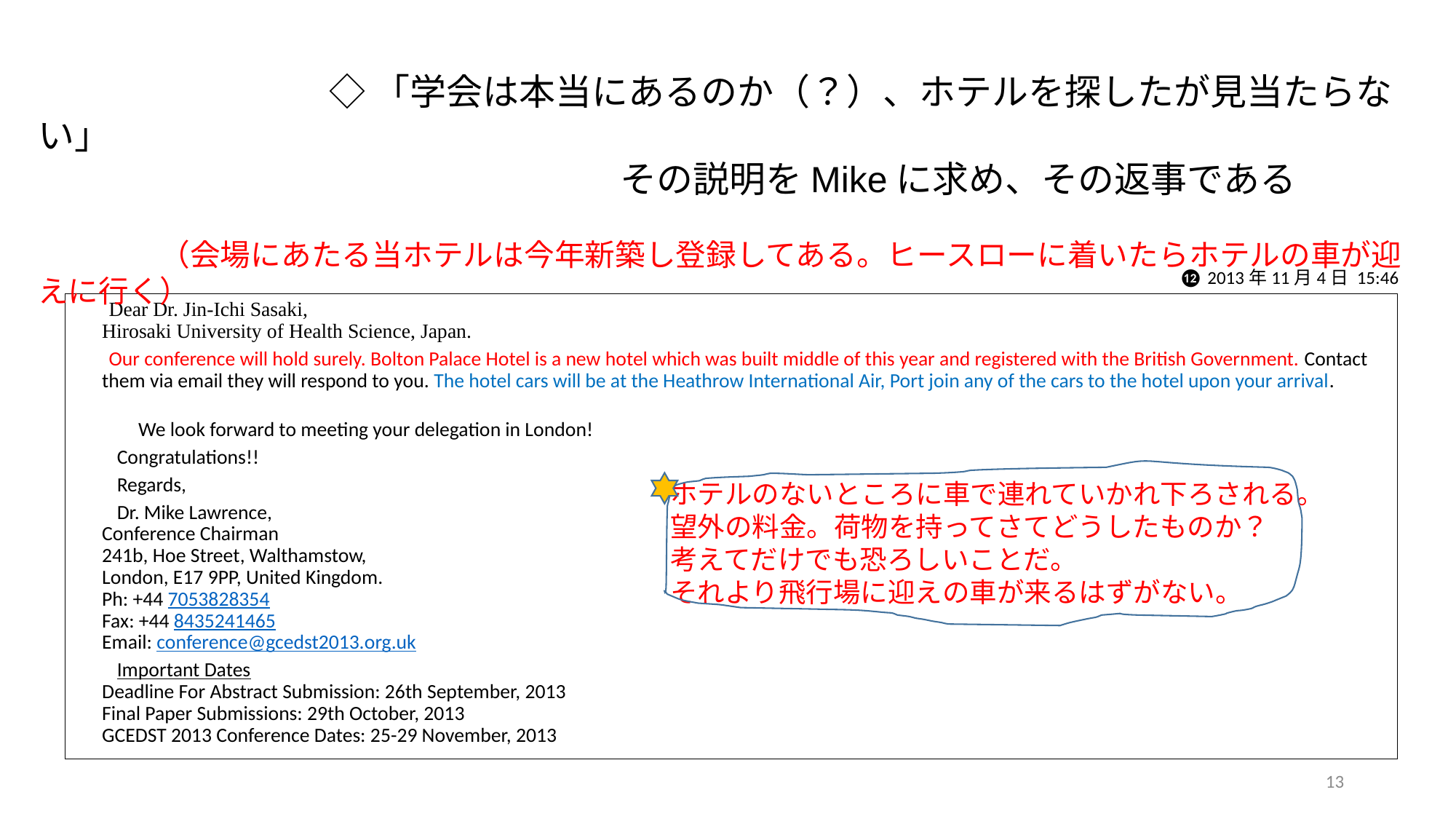

◇ 「学会は本当にあるのか（？）、ホテルを探したが見当たらない」
　　　　　　　　　　　　　　　　その説明をMikeに求め、その返事である

　　　　（会場にあたる当ホテルは今年新築し登録してある。ヒースローに着いたらホテルの車が迎えに行く）
⓬ 2013年11月4日 15:46
         Dear Dr. Jin-Ichi Sasaki,
Hirosaki University of Health Science, Japan.
         Our conference will hold surely. Bolton Palace Hotel is a new hotel which was built middle of this year and registered with the British Government. Contact them via email they will respond to you. The hotel cars will be at the Heathrow International Air, Port join any of the cars to the hotel upon your arrival.
　　　We look forward to meeting your delegation in London!
         Congratulations!!
         Regards,
         Dr. Mike Lawrence,
Conference Chairman
241b, Hoe Street, Walthamstow,
London, E17 9PP, United Kingdom.
Ph: +44 7053828354
Fax: +44 8435241465
Email: conference@gcedst2013.org.uk
         Important Dates
Deadline For Abstract Submission: 26th September, 2013
Final Paper Submissions: 29th October, 2013
GCEDST 2013 Conference Dates: 25-29 November, 2013

ホテルのないところに車で連れていかれ下ろされる。
望外の料金。荷物を持ってさてどうしたものか？
考えてだけでも恐ろしいことだ。
それより飛行場に迎えの車が来るはずがない。

13